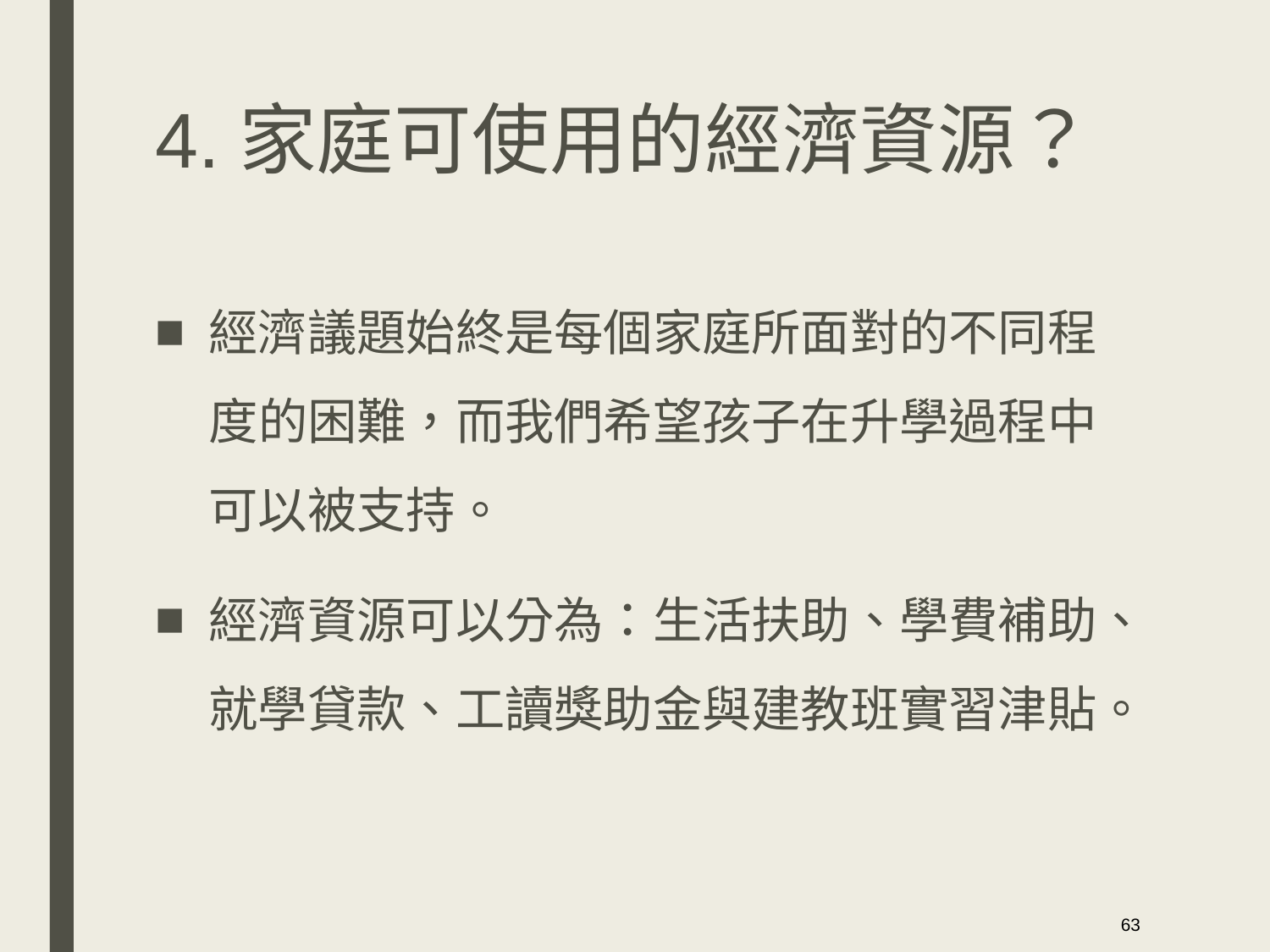

# 4.家庭可使用的經濟資源？
經濟議題始終是每個家庭所面對的不同程度的困難，而我們希望孩子在升學過程中可以被支持。
經濟資源可以分為：生活扶助、學費補助、就學貸款、工讀獎助金與建教班實習津貼。
63